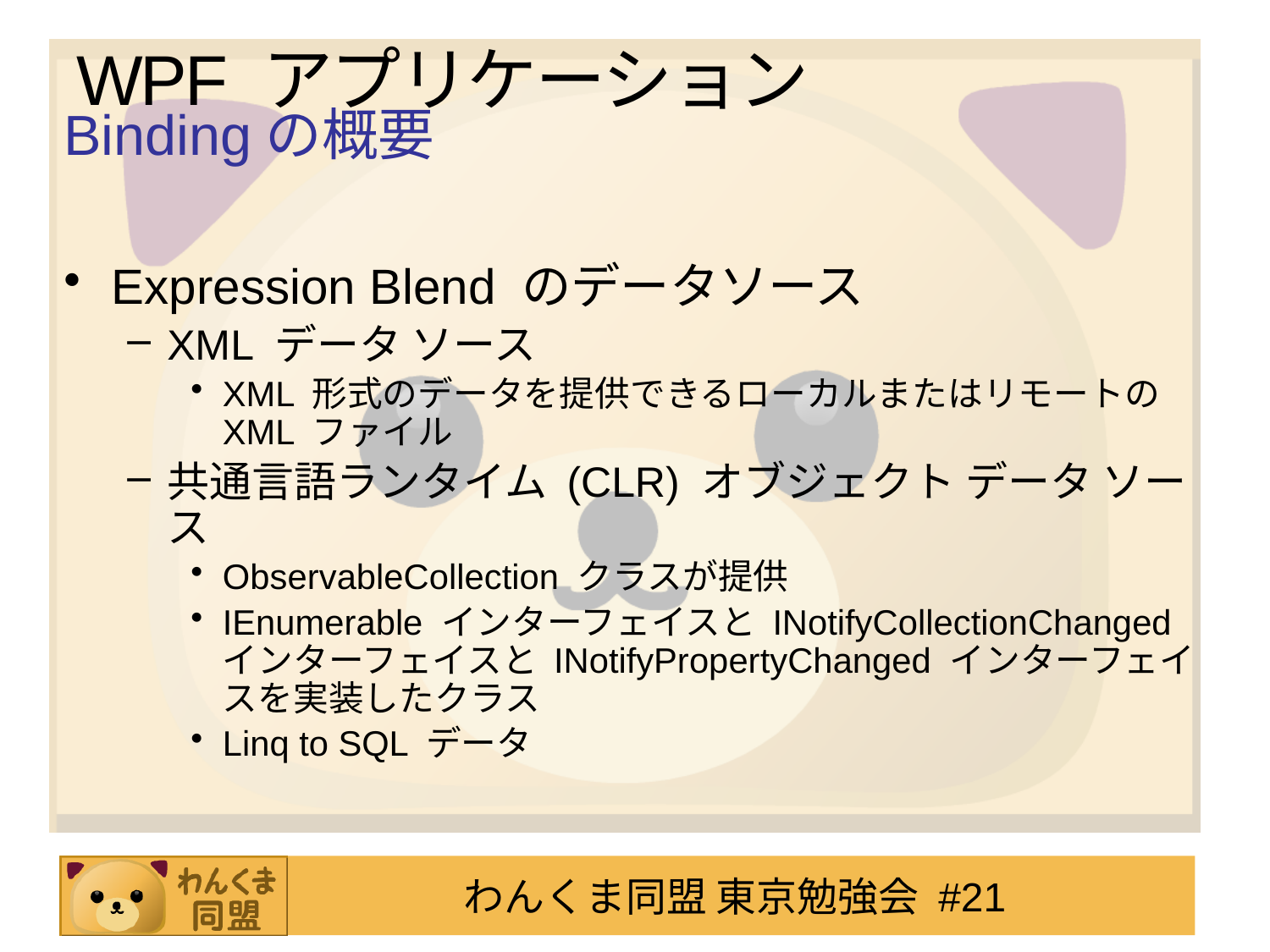

# WPF アプリケーション
Bindingの概要
Expression Blend のデータソース
XML データ ソース
XML 形式のデータを提供できるローカルまたはリモートの XML ファイル
共通言語ランタイム (CLR) オブジェクト データ ソース
ObservableCollection クラスが提供
IEnumerable インターフェイスと INotifyCollectionChanged インターフェイスと INotifyPropertyChanged インターフェイスを実装したクラス
Linq to SQL データ